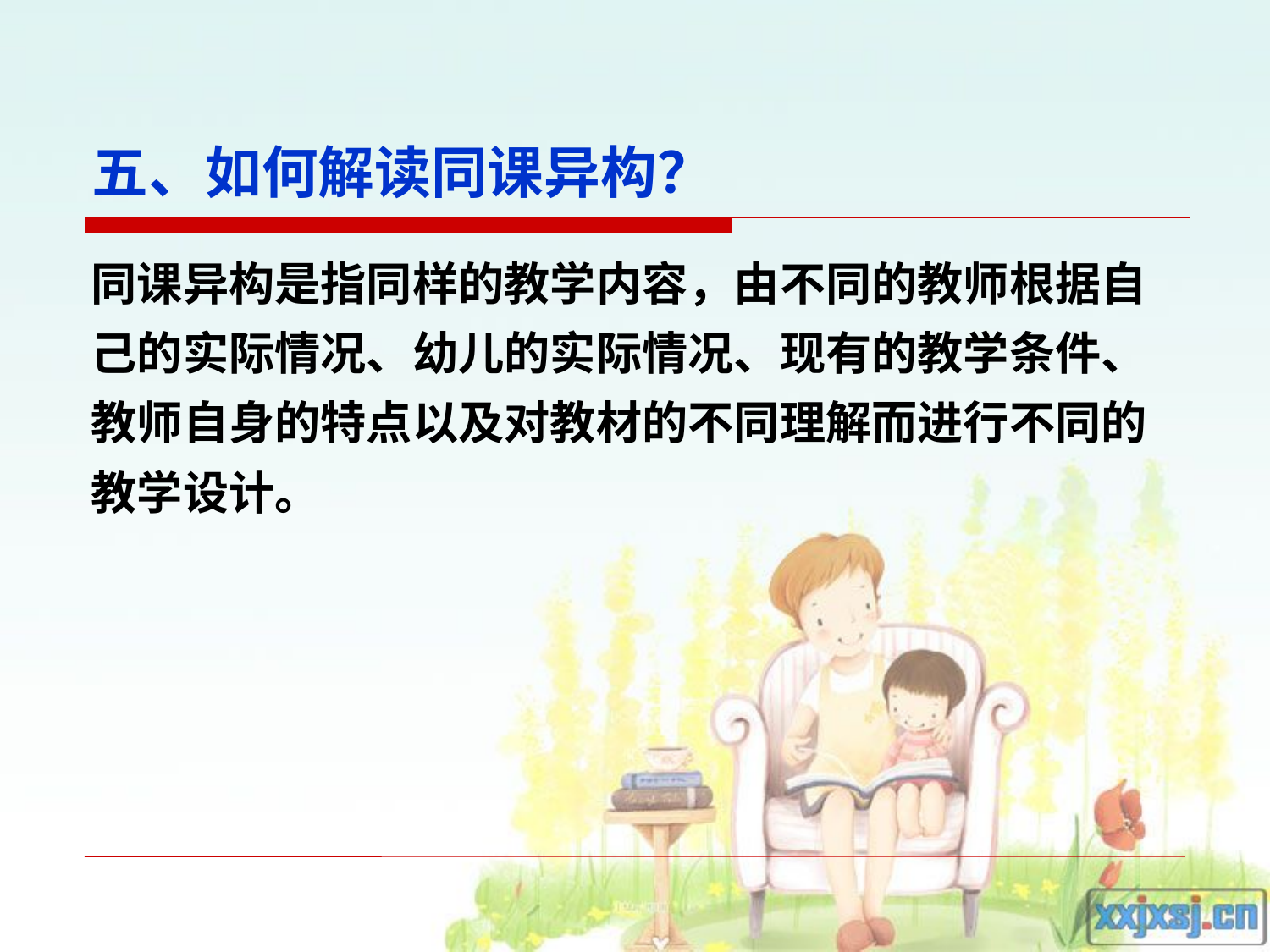

# 五、如何解读同课异构？
同课异构是指同样的教学内容，由不同的教师根据自
己的实际情况、幼儿的实际情况、现有的教学条件、
教师自身的特点以及对教材的不同理解而进行不同的
教学设计。